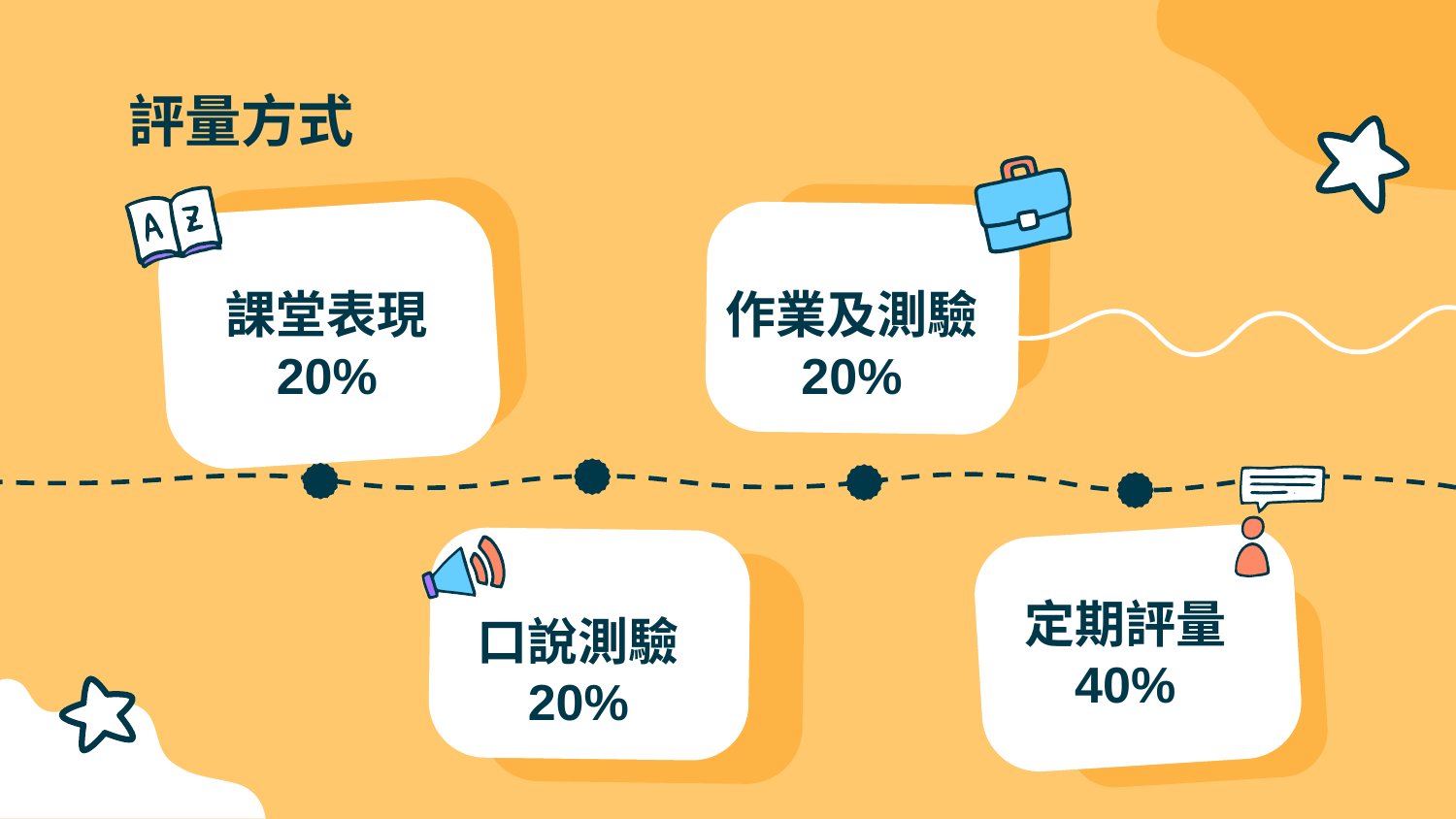

# 評量方式

課堂表現 20%
作業及測驗 20%

定期評量 40%
口說測驗 20%